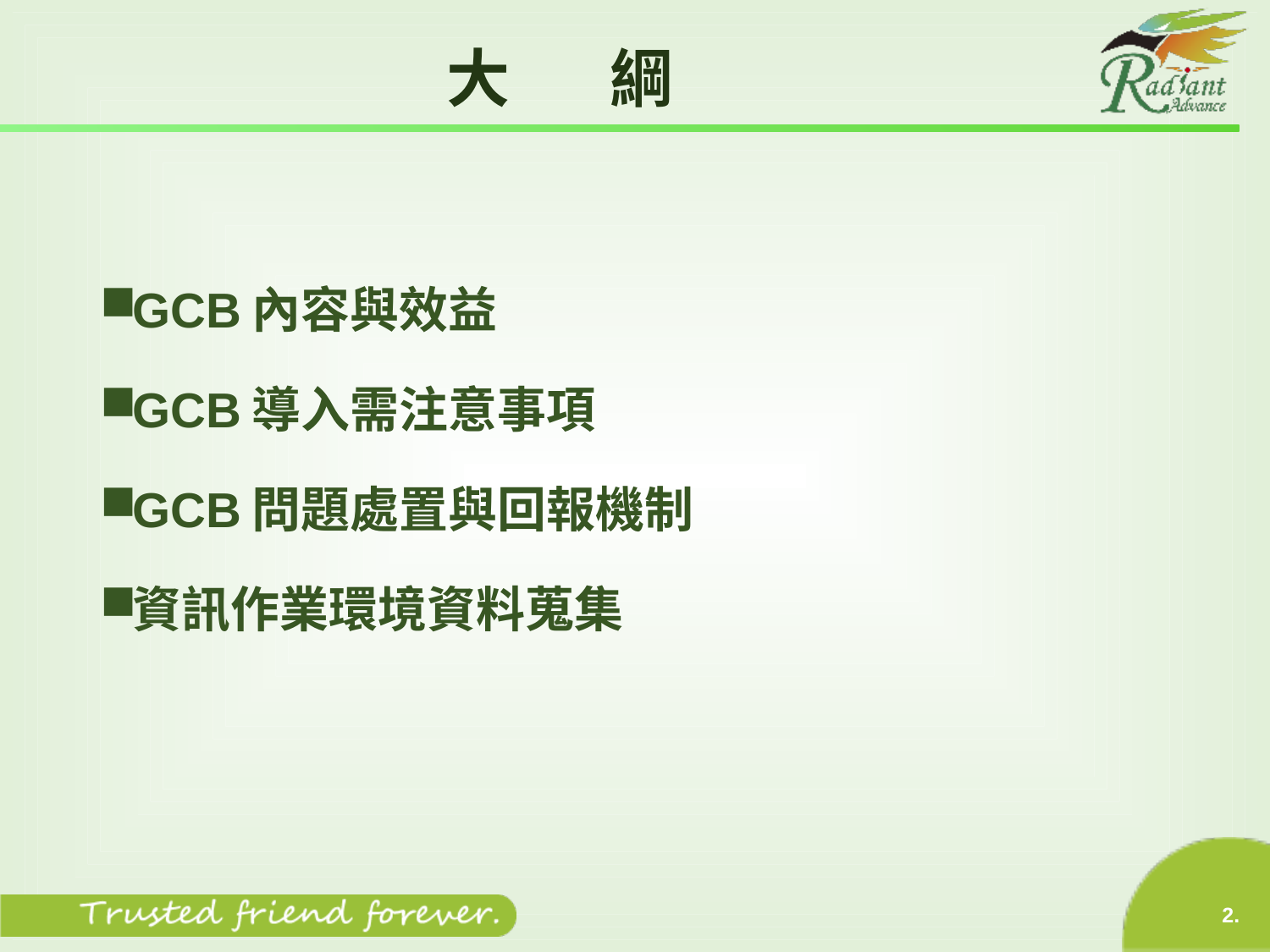

# 大       綱
GCB內容與效益
GCB導入需注意事項
GCB問題處置與回報機制
資訊作業環境資料蒐集
2.